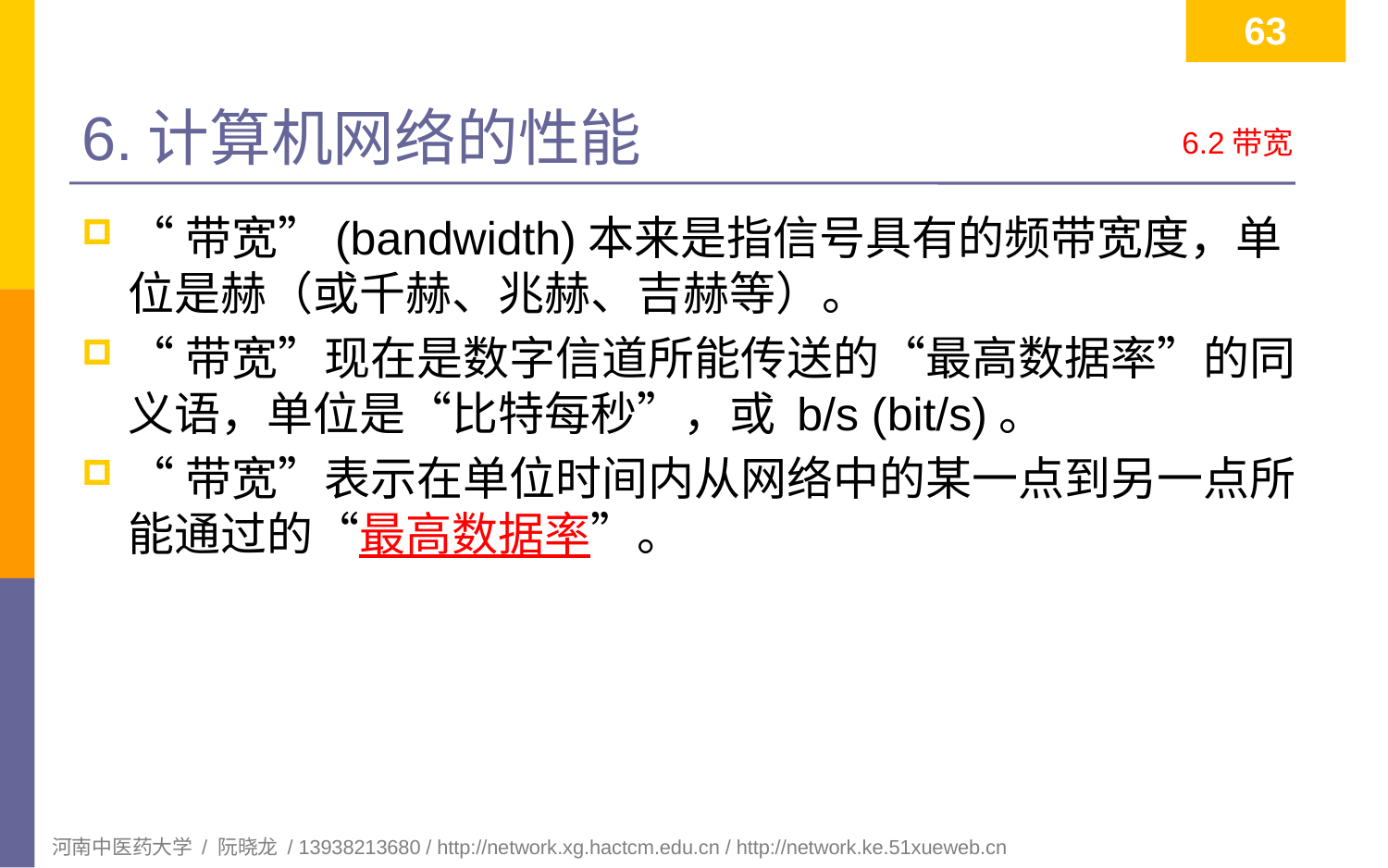

63
# 6.计算机网络的性能
6.2带宽
“带宽”(bandwidth)本来是指信号具有的频带宽度，单位是赫（或千赫、兆赫、吉赫等）。
“带宽”现在是数字信道所能传送的“最高数据率”的同义语，单位是“比特每秒”，或 b/s (bit/s)。
“带宽”表示在单位时间内从网络中的某一点到另一点所能通过的“最高数据率”。